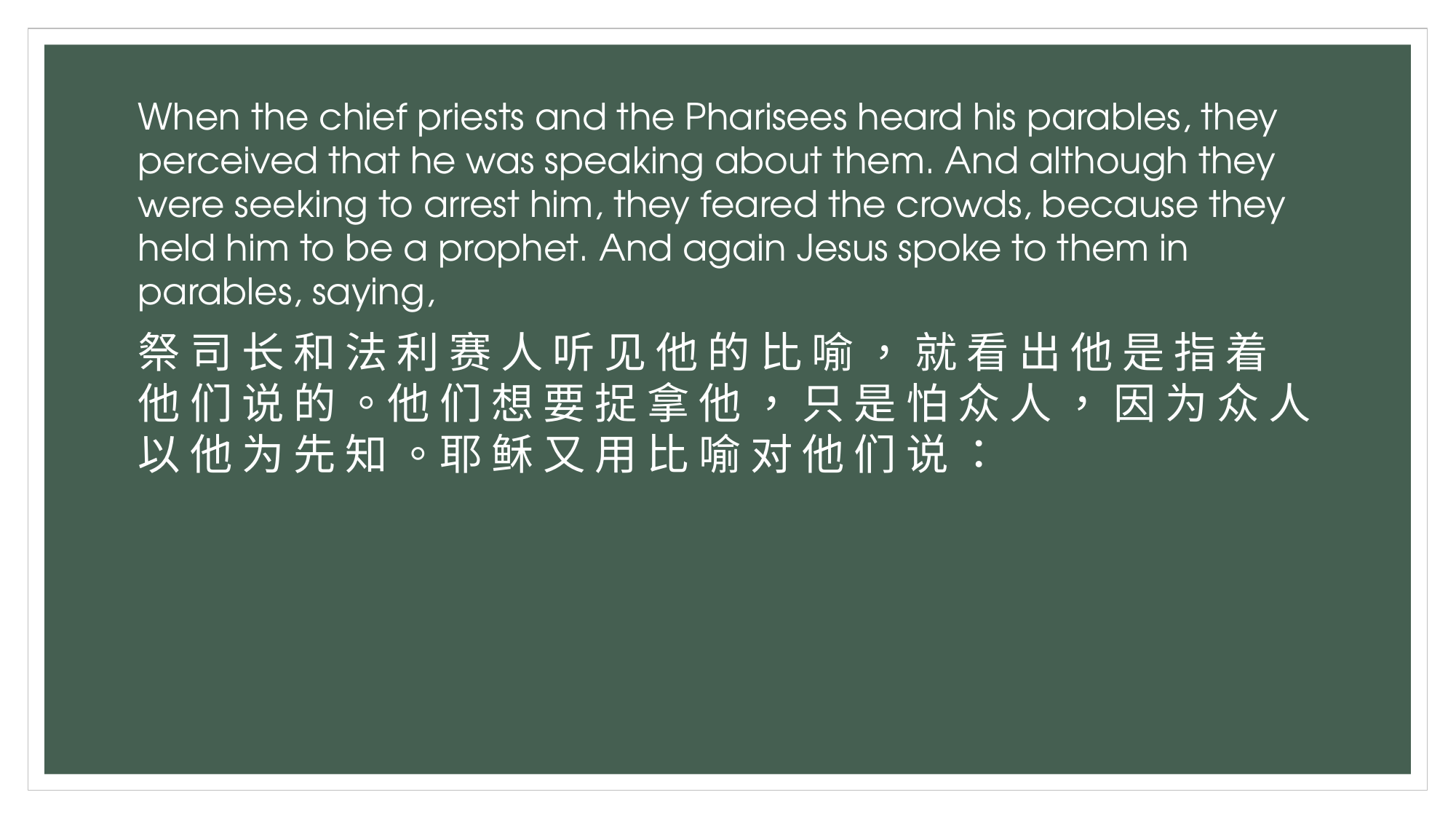

When the chief priests and the Pharisees heard his parables, they perceived that he was speaking about them. And although they were seeking to arrest him, they feared the crowds, because they held him to be a prophet. And again Jesus spoke to them in parables, saying,
祭 司 长 和 法 利 赛 人 听 见 他 的 比 喻 ， 就 看 出 他 是 指 着 他 们 说 的 。他 们 想 要 捉 拿 他 ， 只 是 怕 众 人 ， 因 为 众 人 以 他 为 先 知 。耶 稣 又 用 比 喻 对 他 们 说 ：